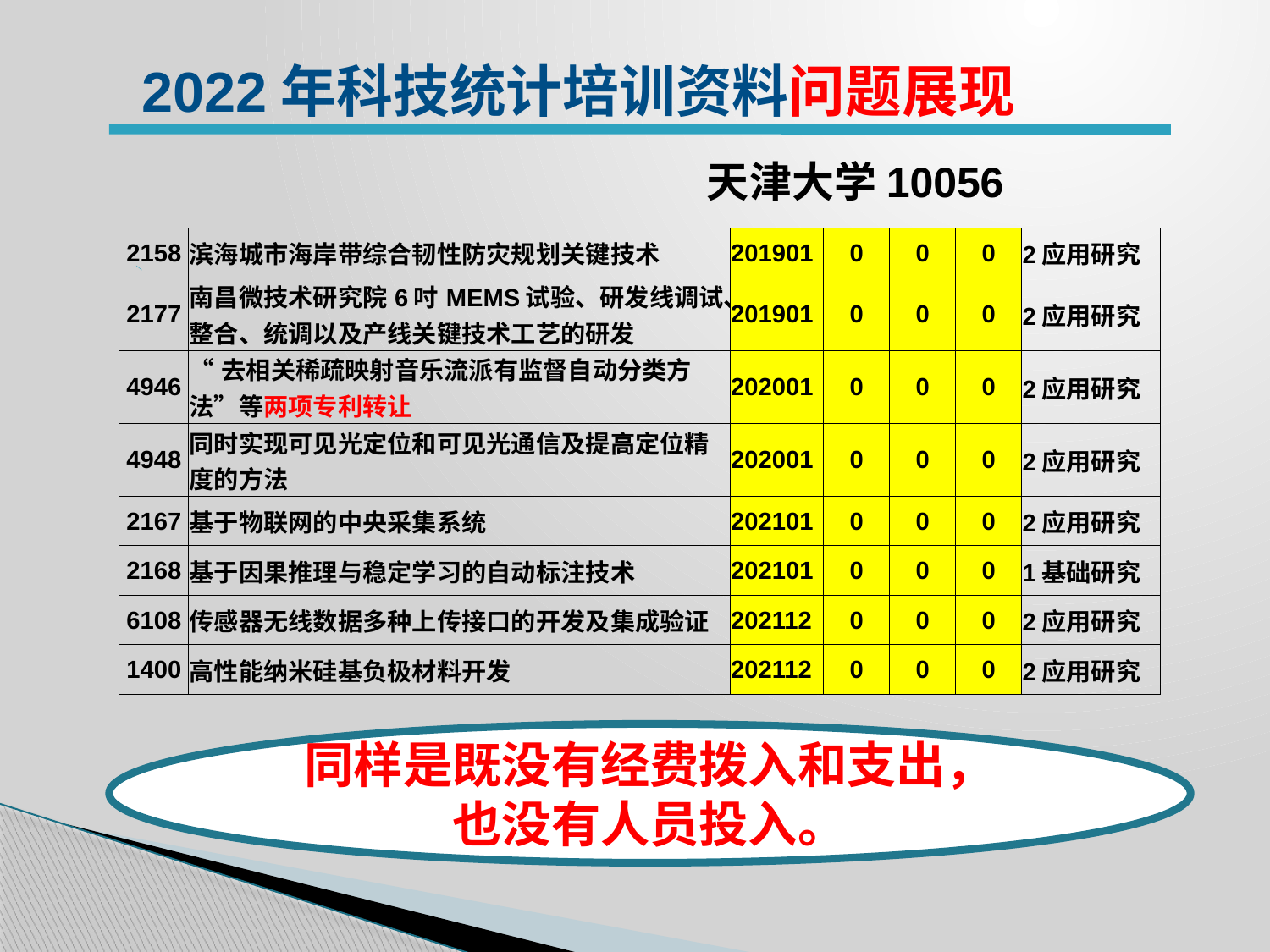

2022年科技统计培训资料问题展现
 天津大学10056
| 2158 | 滨海城市海岸带综合韧性防灾规划关键技术 | 201901 | 0 | 0 | 0 | 2应用研究 |
| --- | --- | --- | --- | --- | --- | --- |
| 2177 | 南昌微技术研究院6吋MEMS试验、研发线调试、整合、统调以及产线关键技术工艺的研发 | 201901 | 0 | 0 | 0 | 2应用研究 |
| 4946 | “去相关稀疏映射音乐流派有监督自动分类方法”等两项专利转让 | 202001 | 0 | 0 | 0 | 2应用研究 |
| 4948 | 同时实现可见光定位和可见光通信及提高定位精度的方法 | 202001 | 0 | 0 | 0 | 2应用研究 |
| 2167 | 基于物联网的中央采集系统 | 202101 | 0 | 0 | 0 | 2应用研究 |
| 2168 | 基于因果推理与稳定学习的自动标注技术 | 202101 | 0 | 0 | 0 | 1基础研究 |
| 6108 | 传感器无线数据多种上传接口的开发及集成验证 | 202112 | 0 | 0 | 0 | 2应用研究 |
| 1400 | 高性能纳米硅基负极材料开发 | 202112 | 0 | 0 | 0 | 2应用研究 |
同样是既没有经费拨入和支出，
也没有人员投入。